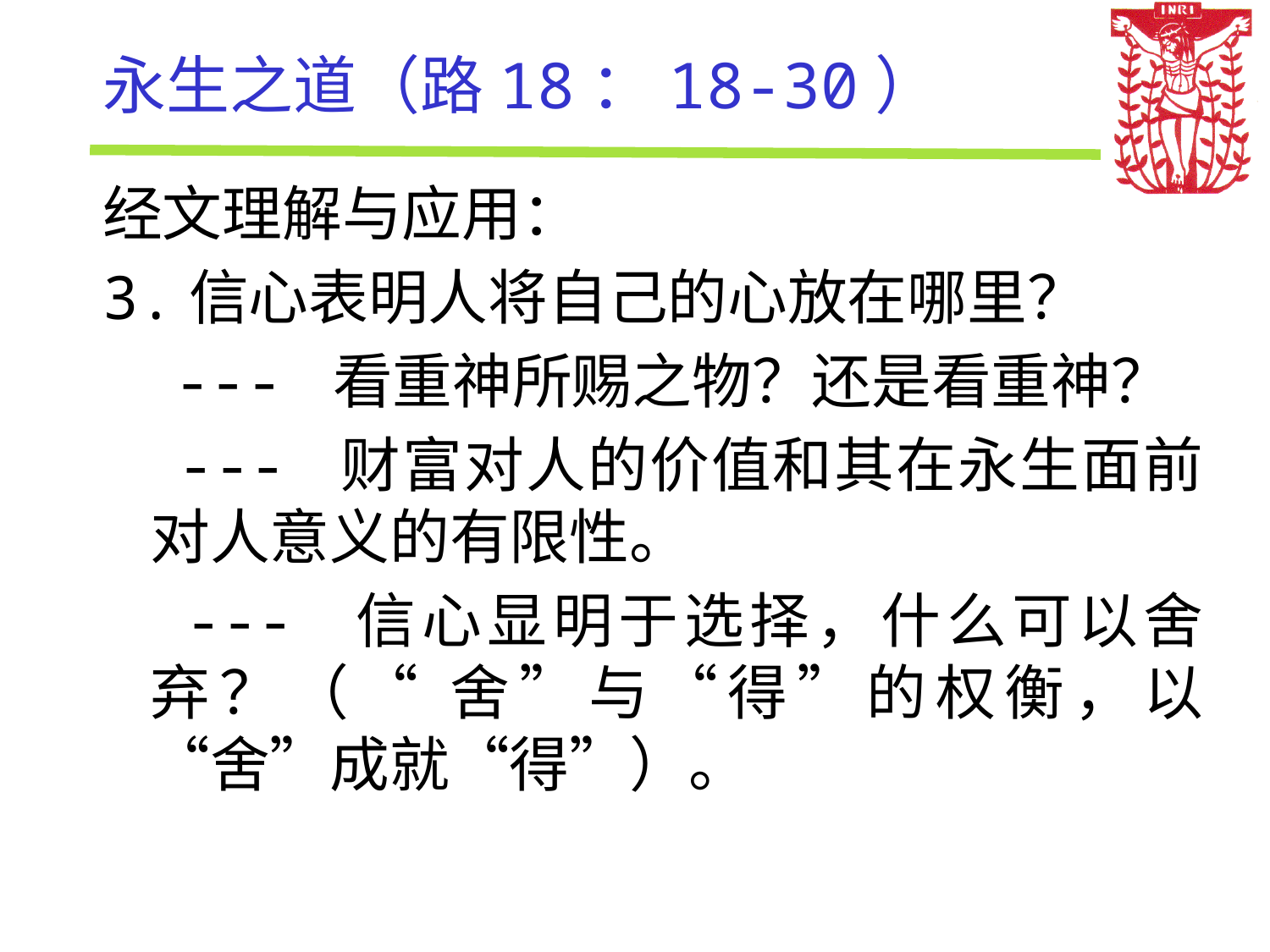

# 永生之道（路18：18-30）
经文理解与应用：
3.信心表明人将自己的心放在哪里？
  --- 看重神所赐之物？还是看重神？
  --- 财富对人的价值和其在永生面前对人意义的有限性。
  --- 信心显明于选择，什么可以舍弃？（“ 舍”与“得”的权衡，以“舍”成就“得”）。